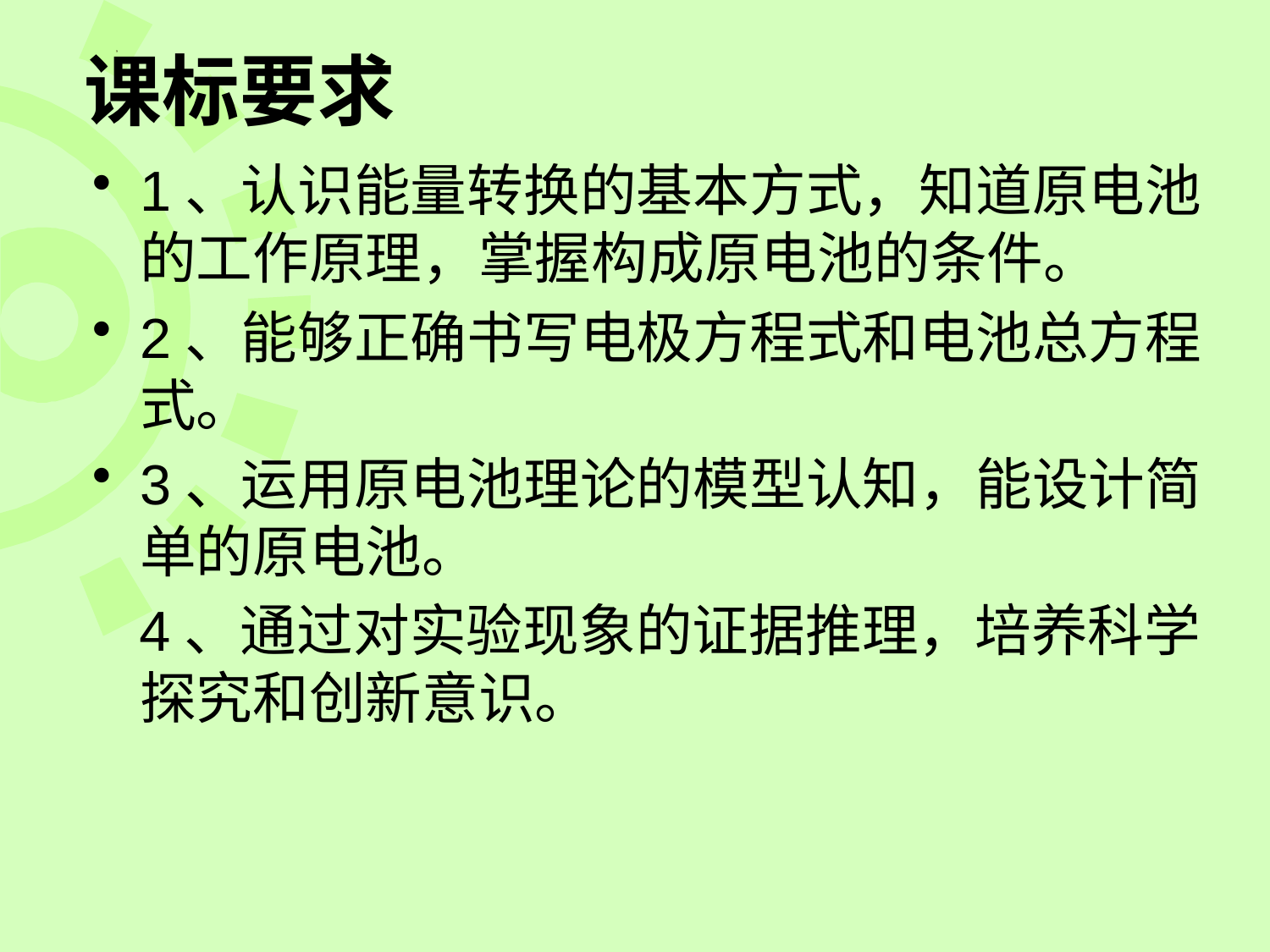

# 课标要求
1、认识能量转换的基本方式，知道原电池的工作原理，掌握构成原电池的条件。
2、能够正确书写电极方程式和电池总方程式。
3、运用原电池理论的模型认知，能设计简单的原电池。
   4、通过对实验现象的证据推理，培养科学探究和创新意识。